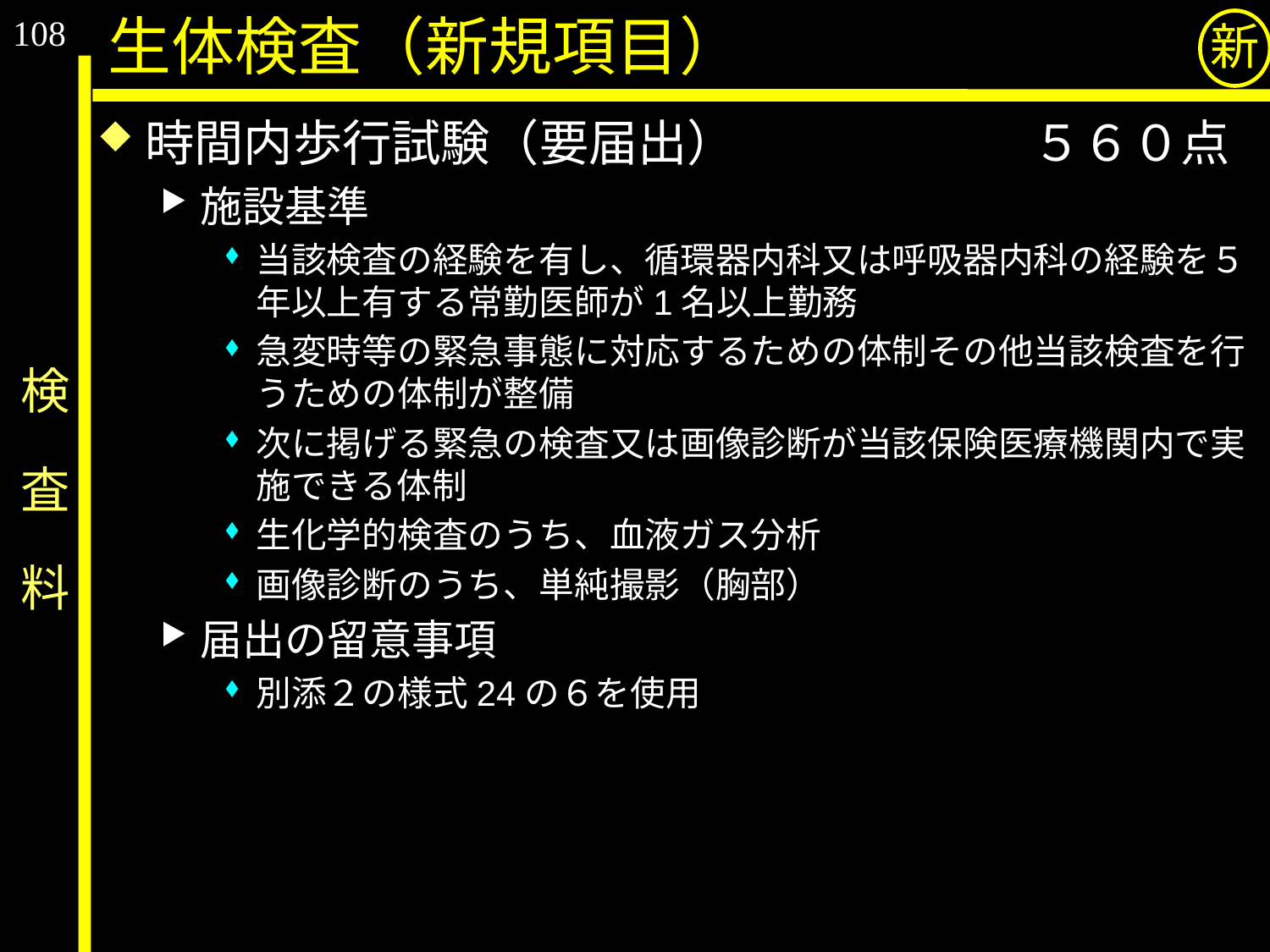

108
生体検査（新規項目）
新

時間内歩行試験（要届出）　　　　　　５６０点
施設基準
当該検査の経験を有し、循環器内科又は呼吸器内科の経験を５年以上有する常勤医師が1名以上勤務
急変時等の緊急事態に対応するための体制その他当該検査を行うための体制が整備
次に掲げる緊急の検査又は画像診断が当該保険医療機関内で実施できる体制
生化学的検査のうち、血液ガス分析
画像診断のうち、単純撮影（胸部）
届出の留意事項
別添２の様式24の６を使用

# 検　査　料